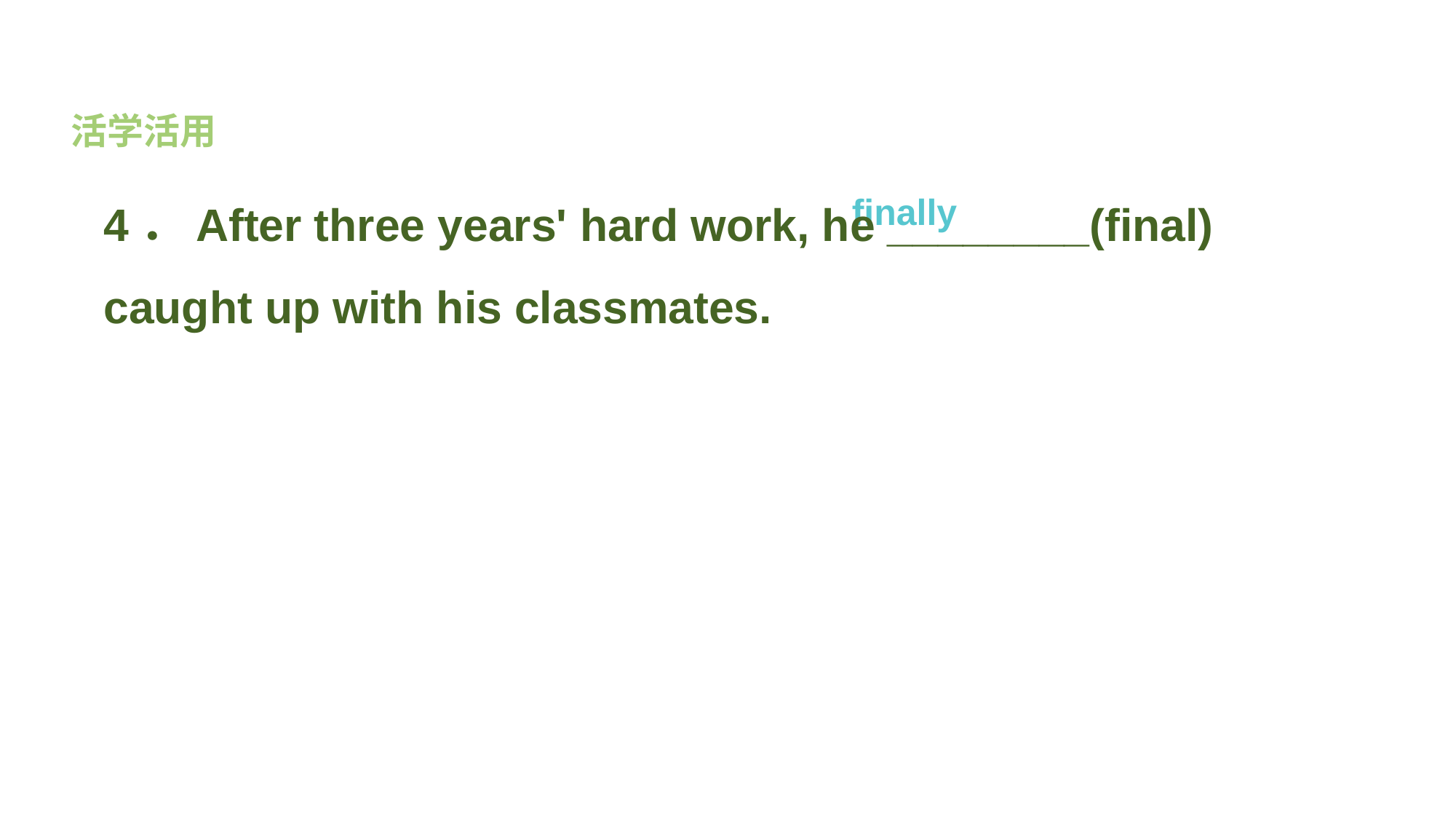

活学活用
4．After three years' hard work, he ________(final) caught up with his classmates.
finally